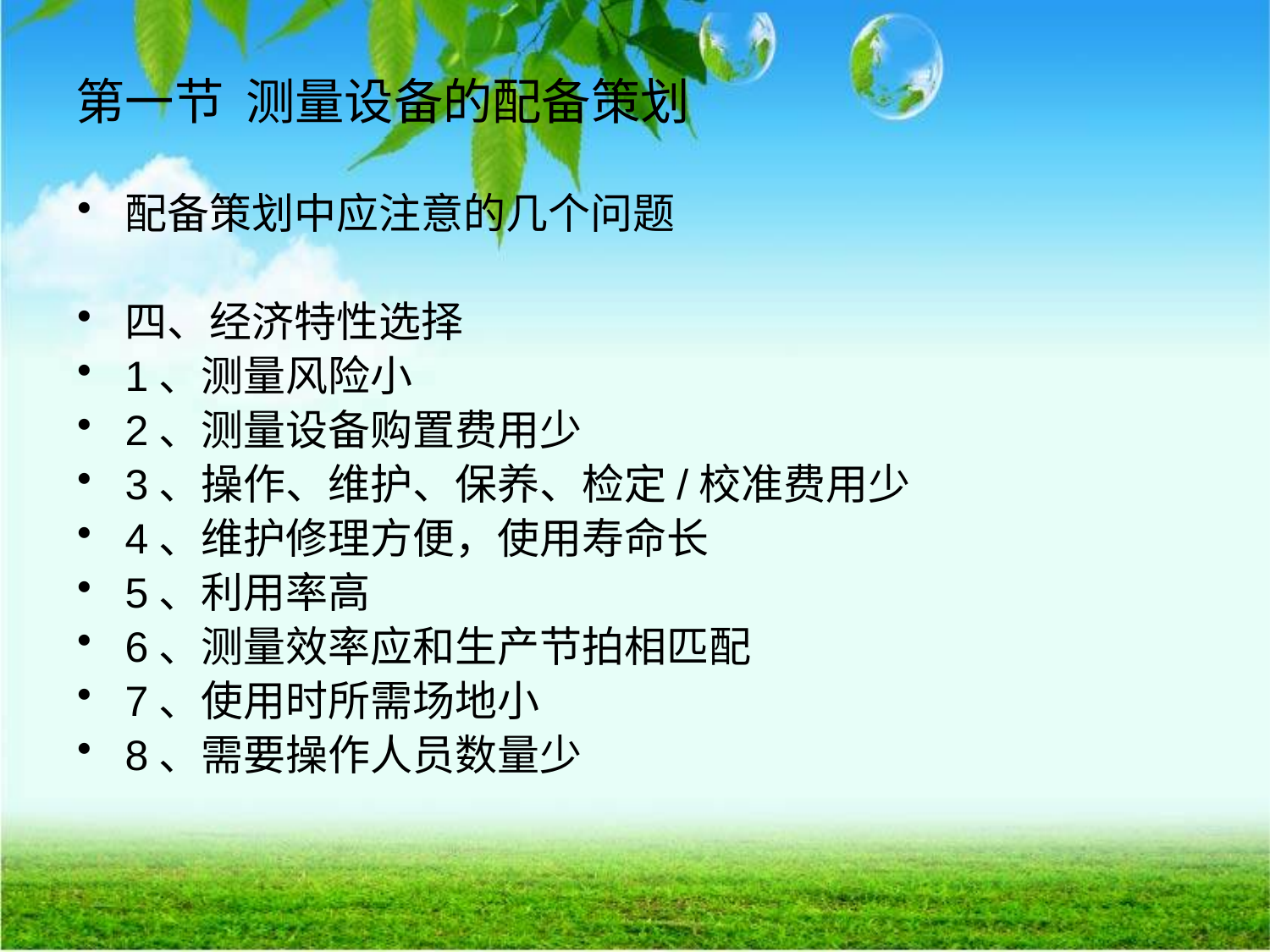

# 第一节  测量设备的配备策划
配备策划中应注意的几个问题

四、经济特性选择
1、测量风险小
2、测量设备购置费用少
3、操作、维护、保养、检定/校准费用少
4、维护修理方便，使用寿命长
5、利用率高
6、测量效率应和生产节拍相匹配
7、使用时所需场地小
8、需要操作人员数量少